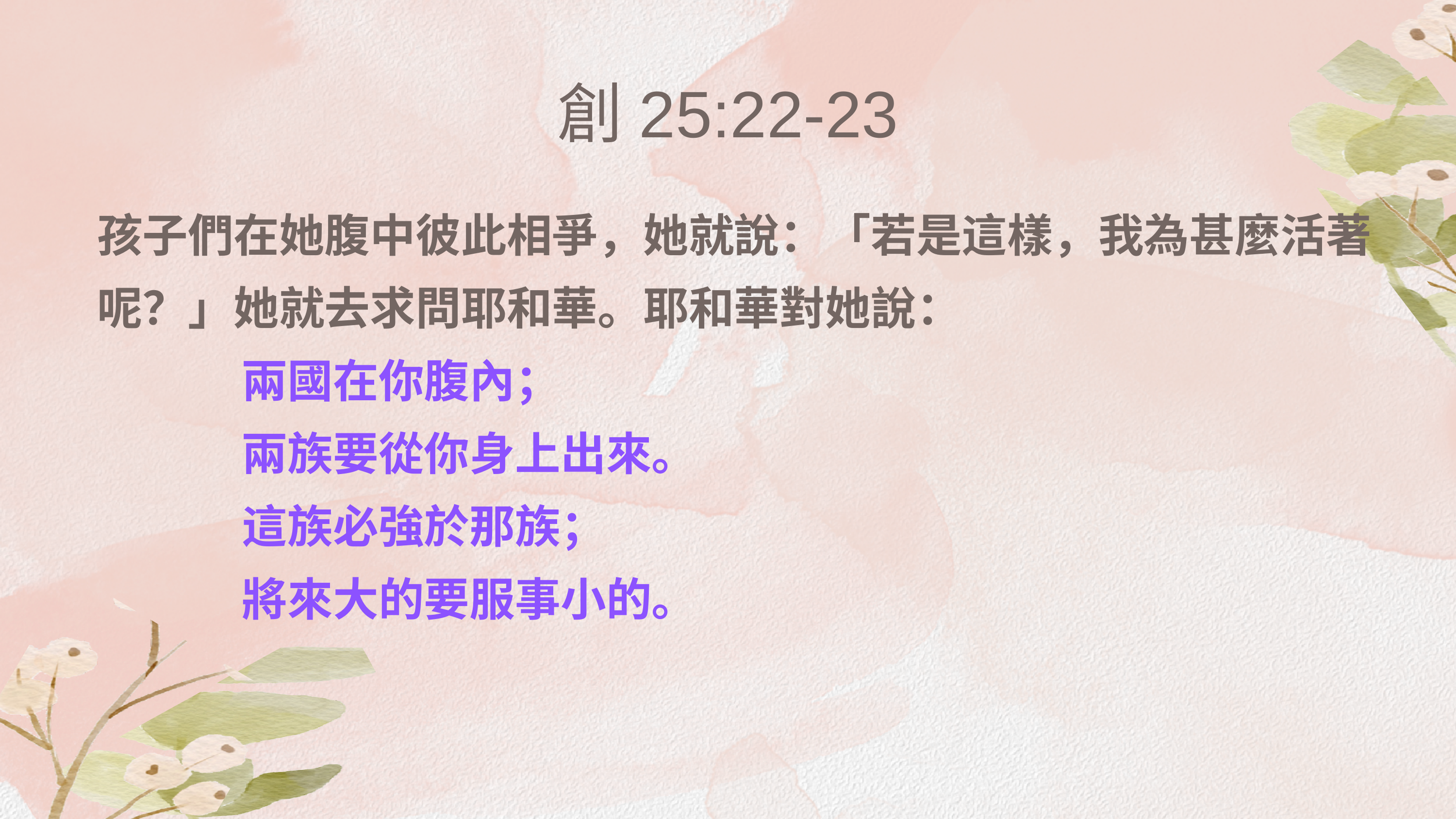

創25:22-23
孩子們在她腹中彼此相爭，她就說：「若是這樣，我為甚麼活著呢？」她就去求問耶和華。耶和華對她說：
             兩國在你腹內；
             兩族要從你身上出來。
             這族必強於那族；
             將來大的要服事小的。